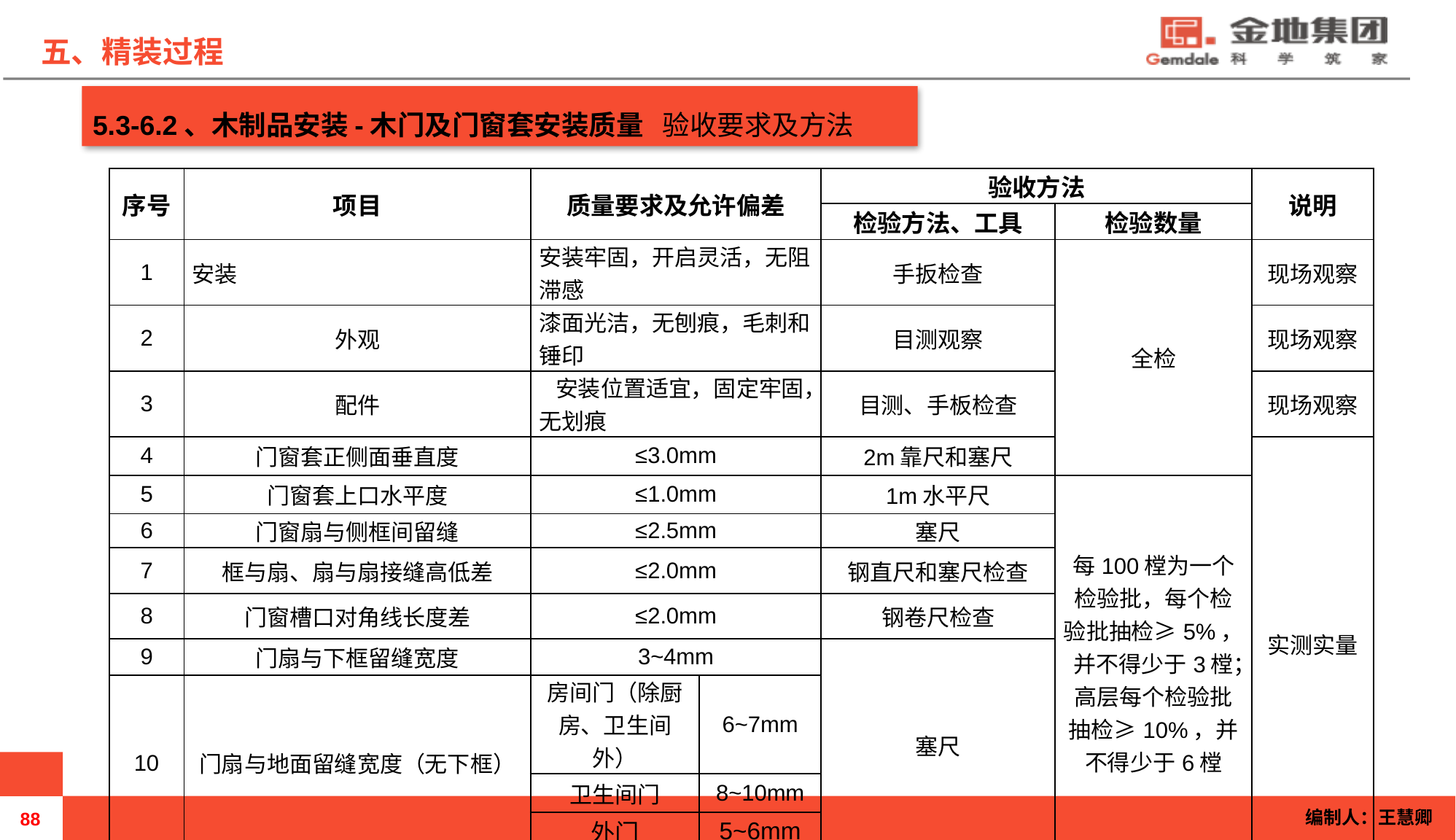

五、精装过程
5.3-6.2、木制品安装-木门及门窗套安装质量   验收要求及方法
| 序号 | 项目 | 质量要求及允许偏差 |  | 验收方法 |  | 说明 |
| --- | --- | --- | --- | --- | --- | --- |
|  |  |  |  | 检验方法、工具 | 检验数量 |  |
| 1 | 安装 | 安装牢固，开启灵活，无阻滞感 |  | 手扳检查 | 全检 | 现场观察 |
| 2 | 外观 | 漆面光洁，无刨痕，毛刺和锤印 |  | 目测观察 |  | 现场观察 |
| 3 | 配件 | 安装位置适宜，固定牢固，无划痕 |  | 目测、手板检查 |  | 现场观察 |
| 4 | 门窗套正侧面垂直度 | ≤3.0mm |  | 2m靠尺和塞尺 |  | 实测实量 |
| 5 | 门窗套上口水平度 | ≤1.0mm |  | 1m水平尺 | 每100樘为一个检验批，每个检验批抽检≥5%，并不得少于3樘；高层每个检验批抽检≥10%，并不得少于6樘 |  |
| 6 | 门窗扇与侧框间留缝 | ≤2.5mm |  | 塞尺 |  |  |
| 7 | 框与扇、扇与扇接缝高低差 | ≤2.0mm |  | 钢直尺和塞尺检查 |  |  |
| 8 | 门窗槽口对角线长度差 | ≤2.0mm |  | 钢卷尺检查 |  |  |
| 9 | 门扇与下框留缝宽度 | 3~4mm |  | 塞尺 |  |  |
| 10 | 门扇与地面留缝宽度（无下框） | 房间门（除厨房、卫生间外） | 6~7mm |  |  |  |
|  |  | 卫生间门 | 8~10mm |  |  |  |
|  |  | 外门 | 5~6mm |  |  |  |
编制人：王慧卿